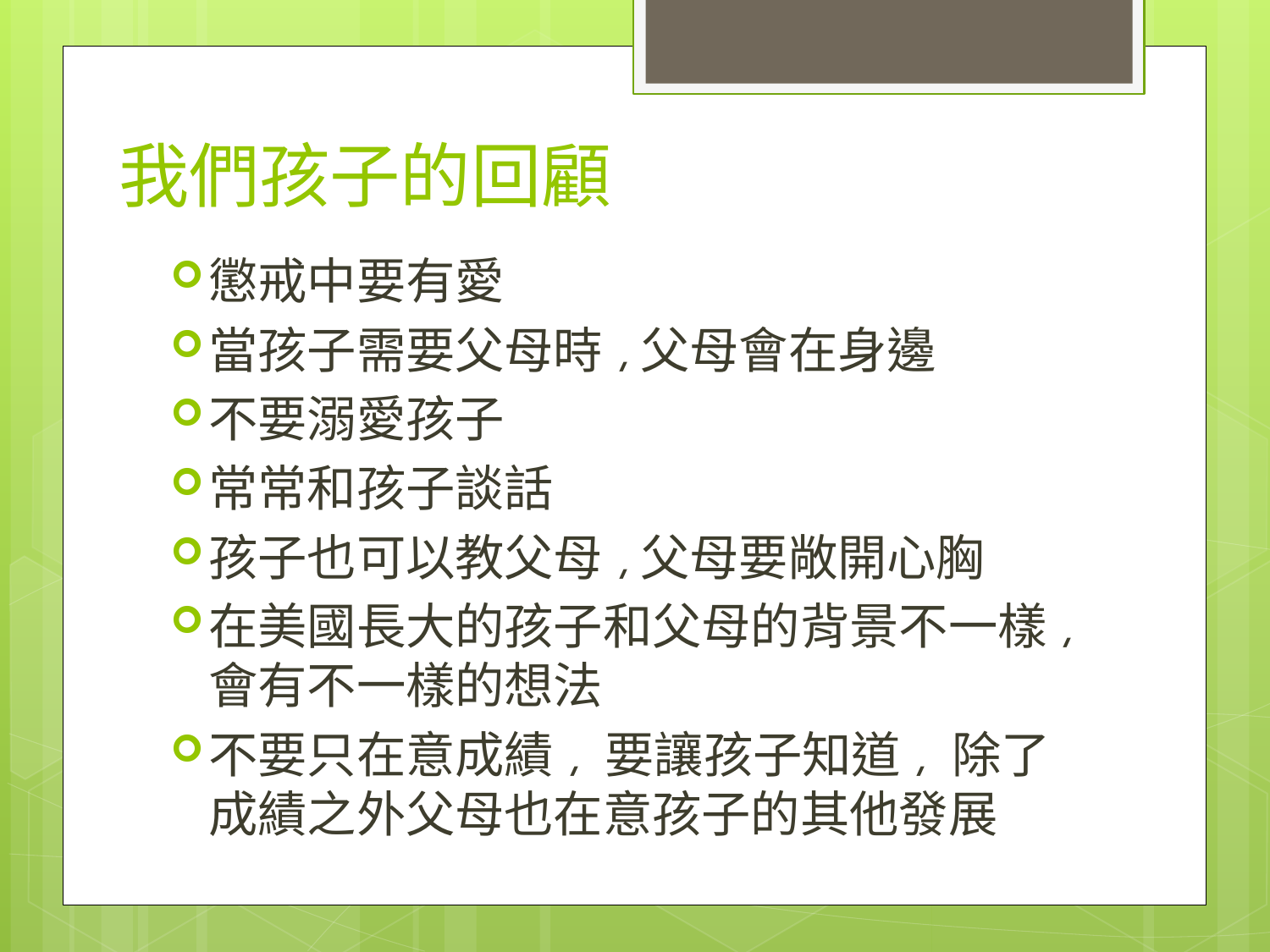

# 我們孩子的回顧
懲戒中要有愛
當孩子需要父母時,父母會在身邊
不要溺愛孩子
常常和孩子談話
孩子也可以教父母,父母要敞開心胸
在美國長大的孩子和父母的背景不一樣, 會有不一樣的想法
不要只在意成績, 要讓孩子知道, 除了成績之外父母也在意孩子的其他發展